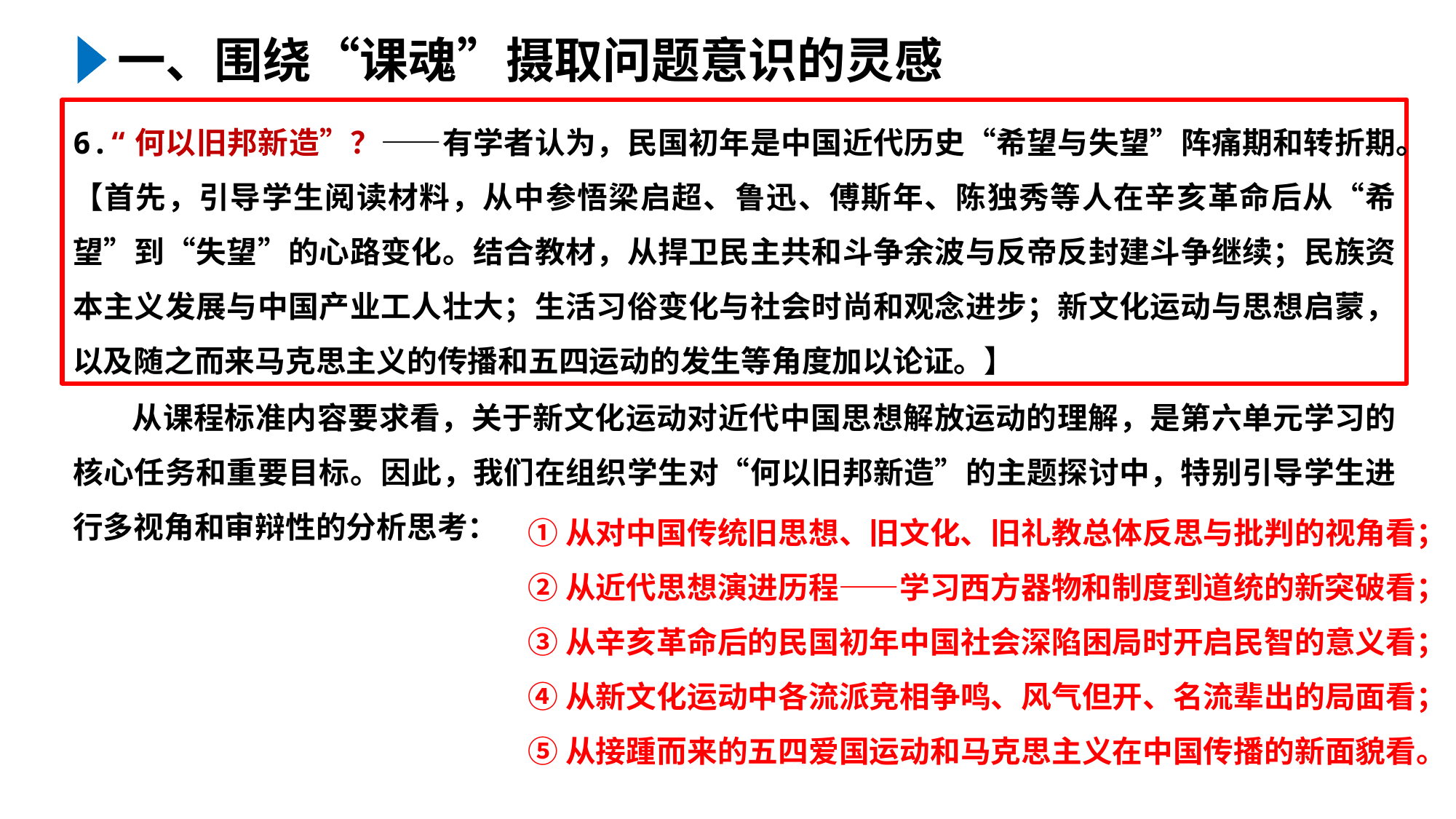

一、围绕“课魂”摄取问题意识的灵感

6.“何以旧邦新造”？——有学者认为，民国初年是中国近代历史“希望与失望”阵痛期和转折期。
【首先，引导学生阅读材料，从中参悟梁启超、鲁迅、傅斯年、陈独秀等人在辛亥革命后从“希望”到“失望”的心路变化。结合教材，从捍卫民主共和斗争余波与反帝反封建斗争继续；民族资本主义发展与中国产业工人壮大；生活习俗变化与社会时尚和观念进步；新文化运动与思想启蒙，以及随之而来马克思主义的传播和五四运动的发生等角度加以论证。】
       从课程标准内容要求看，关于新文化运动对近代中国思想解放运动的理解，是第六单元学习的核心任务和重要目标。因此，我们在组织学生对“何以旧邦新造”的主题探讨中，特别引导学生进行多视角和审辩性的分析思考：
①从对中国传统旧思想、旧文化、旧礼教总体反思与批判的视角看；
②从近代思想演进历程——学习西方器物和制度到道统的新突破看；
③从辛亥革命后的民国初年中国社会深陷困局时开启民智的意义看；
④从新文化运动中各流派竞相争鸣、风气但开、名流辈出的局面看；
⑤从接踵而来的五四爱国运动和马克思主义在中国传播的新面貌看。